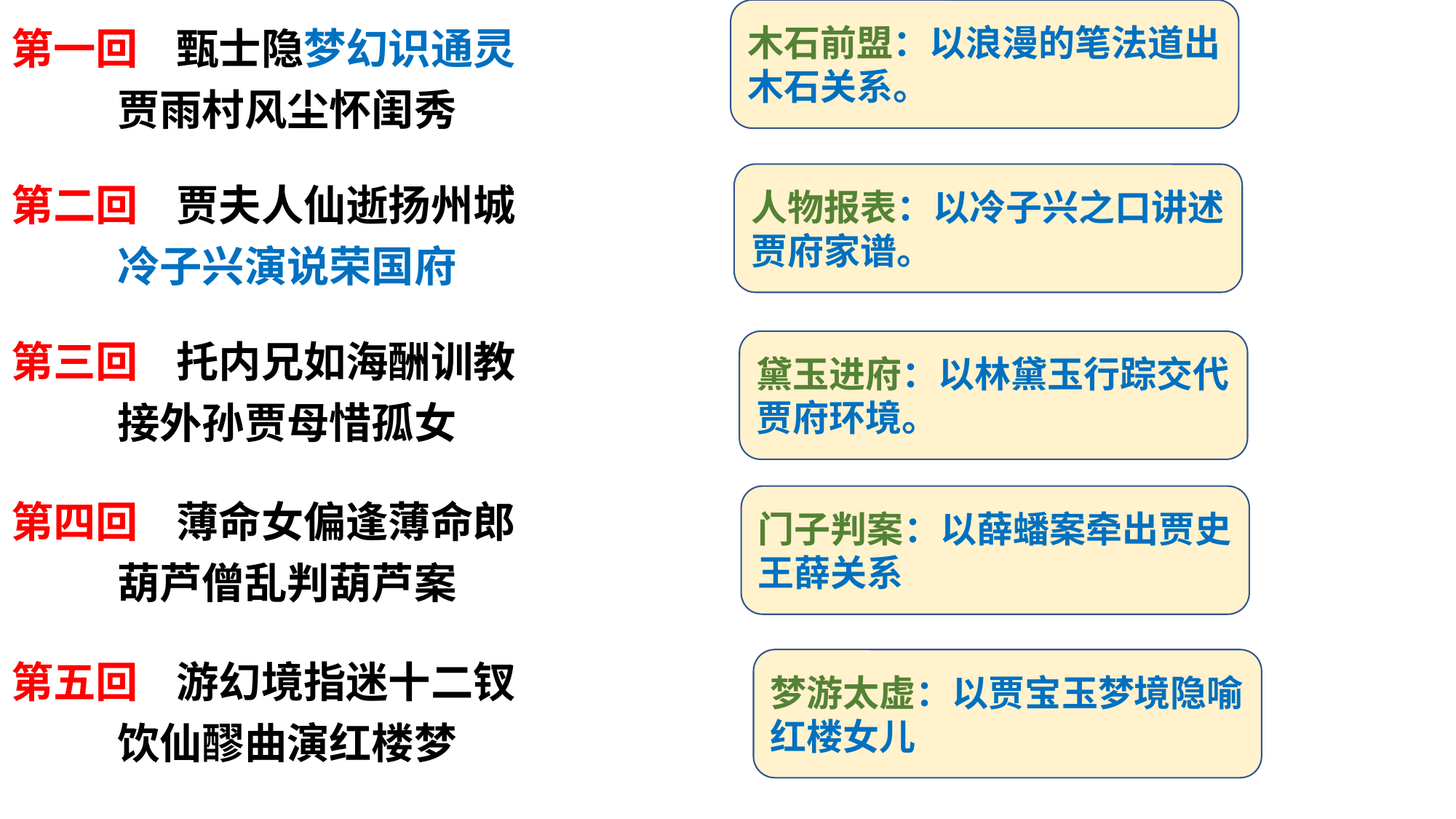

木石前盟：以浪漫的笔法道出木石关系。
第一回    甄士隐梦幻识通灵
          贾雨村风尘怀闺秀

第二回    贾夫人仙逝扬州城
          冷子兴演说荣国府

第三回    托内兄如海酬训教
          接外孙贾母惜孤女

第四回    薄命女偏逢薄命郎
          葫芦僧乱判葫芦案

第五回    游幻境指迷十二钗
          饮仙醪曲演红楼梦

人物报表：以冷子兴之口讲述贾府家谱。
黛玉进府：以林黛玉行踪交代贾府环境。
门子判案：以薛蟠案牵出贾史王薛关系
梦游太虚：以贾宝玉梦境隐喻红楼女儿